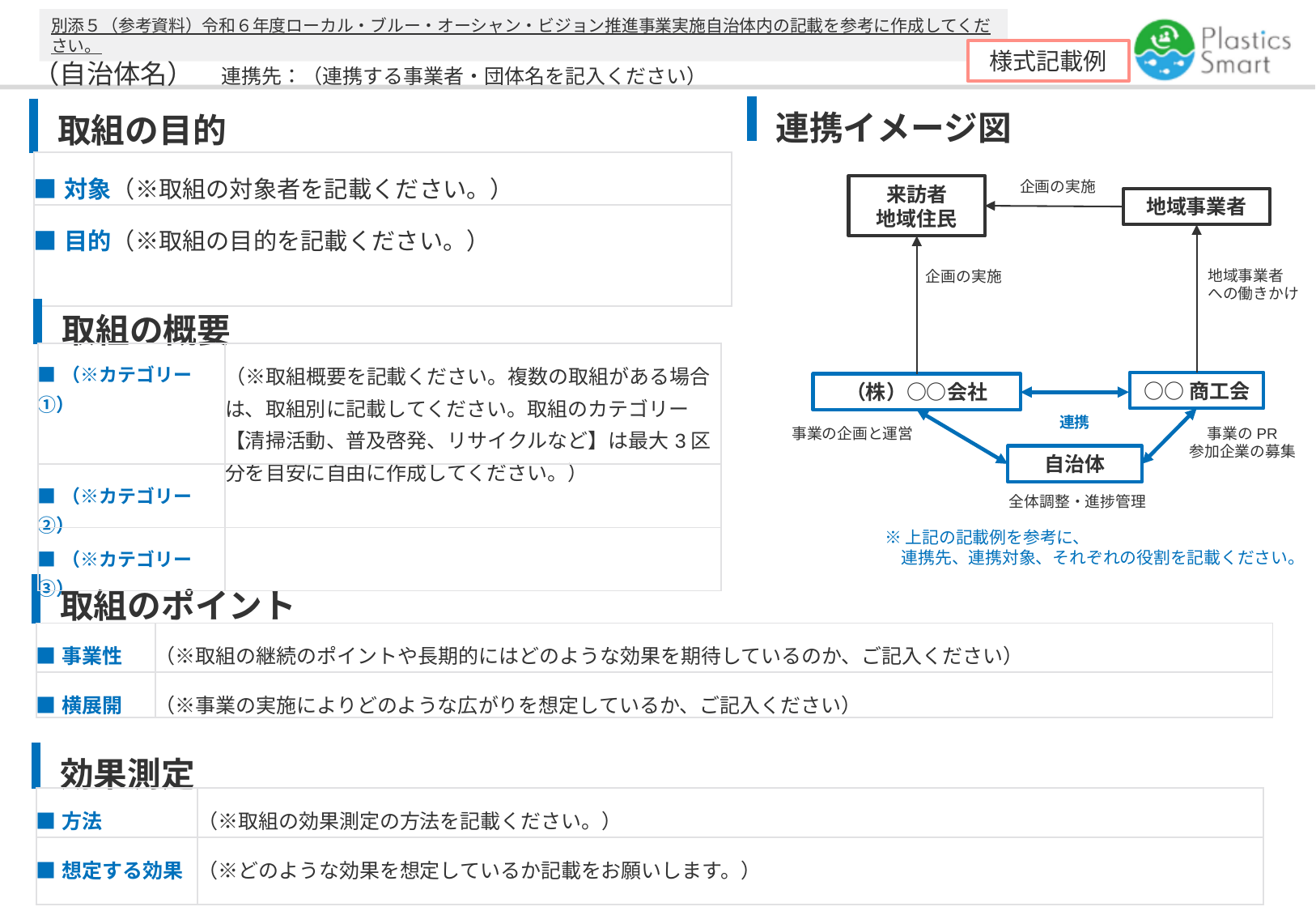

別添５（参考資料）令和６年度ローカル・ブルー・オーシャン・ビジョン推進事業実施自治体内の記載を参考に作成してください。
様式記載例
# （自治体名）　連携先：（連携する事業者・団体名を記入ください）
| 連携イメージ図 |
| --- |
| 取組の目的 |
| --- |
| ■対象（※取組の対象者を記載ください。） |
| ■目的（※取組の目的を記載ください。） |
企画の実施
来訪者
地域住民
地域事業者
地域事業者
への働きかけ
企画の実施
| 取組の概要 |  |
| --- | --- |
| ■（※カテゴリー①） | （※取組概要を記載ください。複数の取組がある場合は、取組別に記載してください。取組のカテゴリー【清掃活動、普及啓発、リサイクルなど】は最大3区分を目安に自由に作成してください。） |
| ■（※カテゴリー②） |  |
| ■（※カテゴリー③） |  |
○○商工会
（株）○○会社
連携
事業の企画と運営
事業のPR
参加企業の募集
自治体
全体調整・進捗管理
※上記の記載例を参考に、
　連携先、連携対象、それぞれの役割を記載ください。
| 取組のポイント |  |
| --- | --- |
| ■事業性 | （※取組の継続のポイントや長期的にはどのような効果を期待しているのか、ご記入ください） |
| ■横展開 | （※事業の実施によりどのような広がりを想定しているか、ご記入ください） |
| 効果測定 |  |
| --- | --- |
| ■方法 | （※取組の効果測定の方法を記載ください。） |
| ■想定する効果 | （※どのような効果を想定しているか記載をお願いします。） |